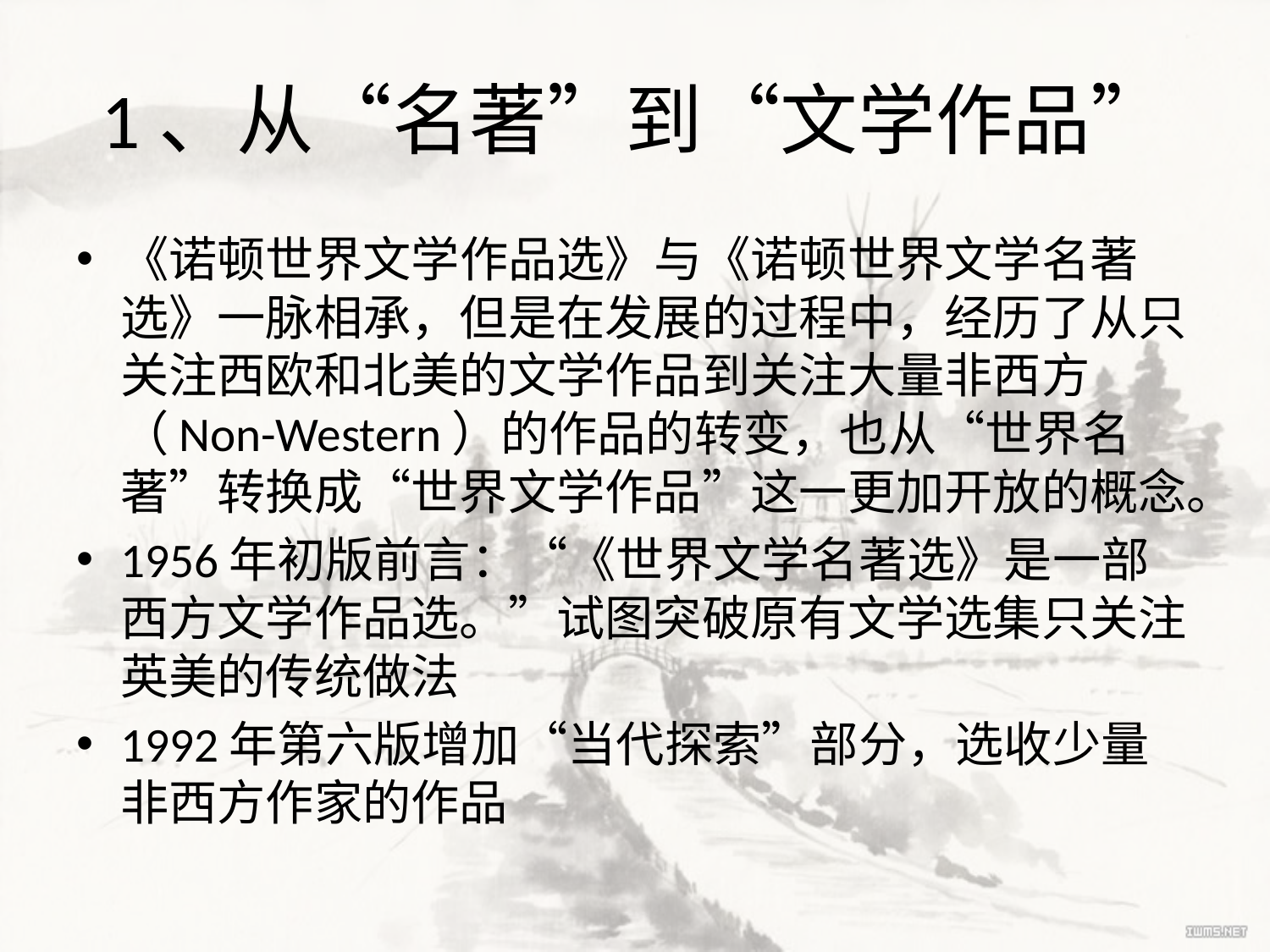

# 1、从“名著”到“文学作品”
《诺顿世界文学作品选》与《诺顿世界文学名著选》一脉相承，但是在发展的过程中，经历了从只关注西欧和北美的文学作品到关注大量非西方（Non-Western）的作品的转变，也从“世界名著”转换成“世界文学作品”这一更加开放的概念。
1956年初版前言：“《世界文学名著选》是一部西方文学作品选。”试图突破原有文学选集只关注英美的传统做法
1992年第六版增加“当代探索”部分，选收少量非西方作家的作品